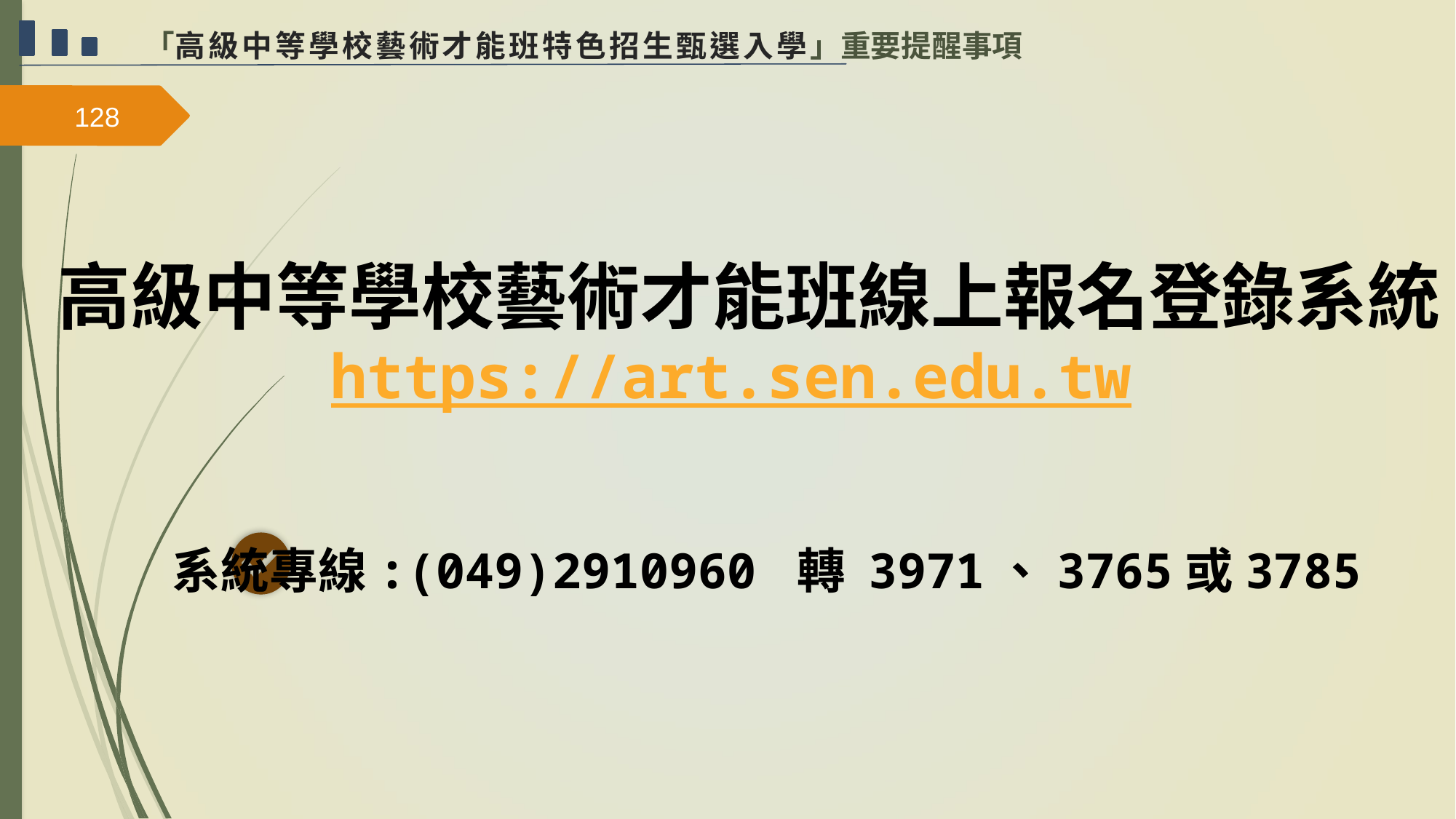

「高級中等學校藝術才能班特色招生甄選入學」重要提醒事項

128
高級中等學校藝術才能班線上報名登錄系統
https://art.sen.edu.tw
    系統專線:(049)2910960 轉 3971、3765或3785